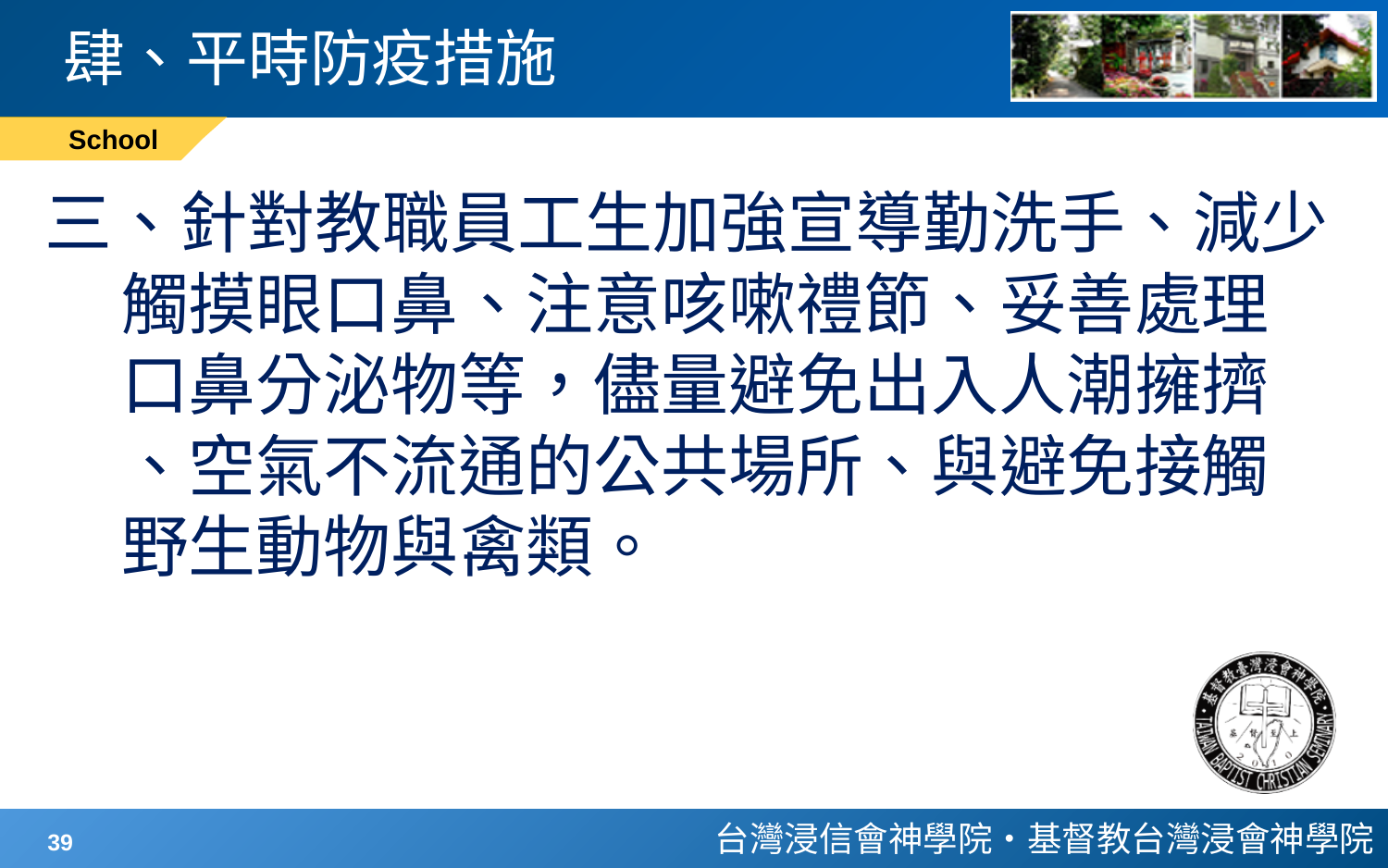

# 肆、平時防疫措施
School

三、針對教職員工生加強宣導勤洗手、減少
    觸摸眼口鼻、注意咳嗽禮節、妥善處理
    口鼻分泌物等，儘量避免出入人潮擁擠
    、空氣不流通的公共場所、與避免接觸
    野生動物與禽類。